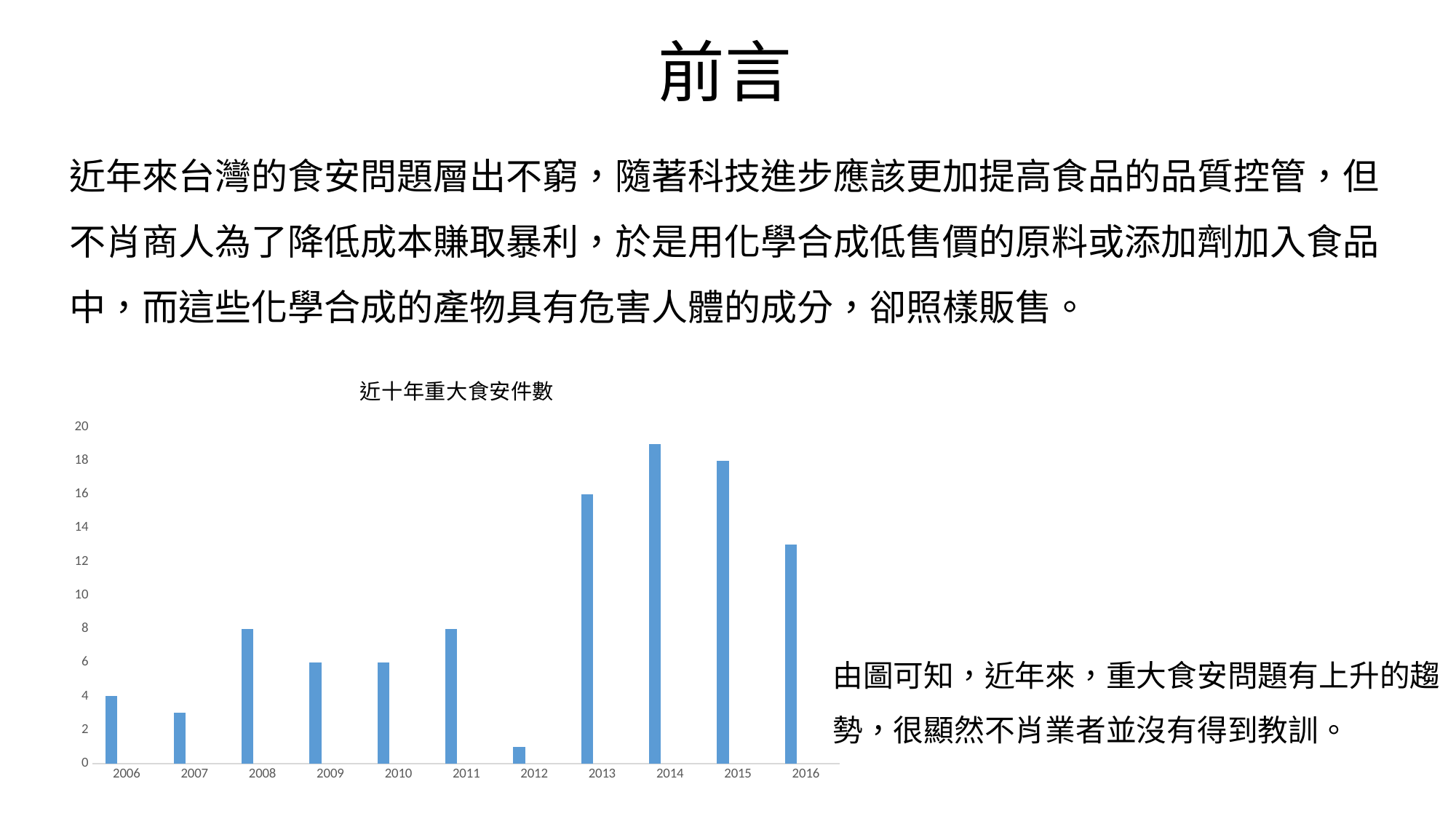

# 前言
近年來台灣的食安問題層出不窮，隨著科技進步應該更加提高食品的品質控管，但不肖商人為了降低成本賺取暴利，於是用化學合成低售價的原料或添加劑加入食品中，而這些化學合成的產物具有危害人體的成分，卻照樣販售。

### Chart: 近十年重大食安件數

| Category | 數列 1 | 欄1 | 欄2 |
|---|---|---|---|
| 2006 | 4.0 | None | None |
| 2007 | 3.0 | None | None |
| 2008 | 8.0 | None | None |
| 2009 | 6.0 | None | None |
| 2010 | 6.0 | None | None |
| 2011 | 8.0 | None | None |
| 2012 | 1.0 | None | None |
| 2013 | 16.0 | None | None |
| 2014 | 19.0 | None | None |
| 2015 | 18.0 | None | None |
| 2016 | 13.0 | None | None |
由圖可知，近年來，重大食安問題有上升的趨勢，很顯然不肖業者並沒有得到教訓。